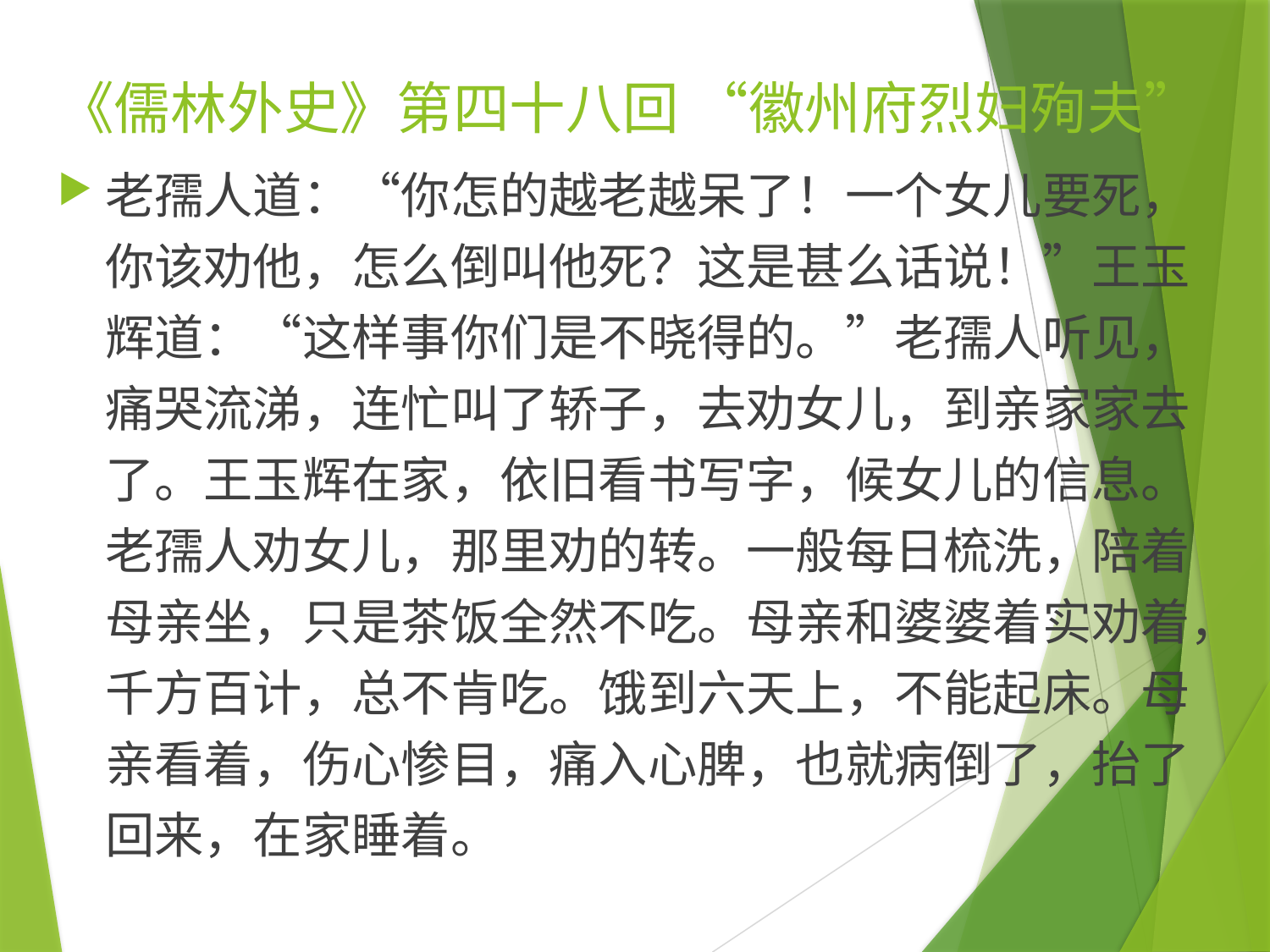

# 《儒林外史》第四十八回 “徽州府烈妇殉夫”
老孺人道：“你怎的越老越呆了！一个女儿要死，你该劝他，怎么倒叫他死？这是甚么话说！”王玉辉道：“这样事你们是不晓得的。”老孺人听见，痛哭流涕，连忙叫了轿子，去劝女儿，到亲家家去了。王玉辉在家，依旧看书写字，候女儿的信息。老孺人劝女儿，那里劝的转。一般每日梳洗，陪着母亲坐，只是茶饭全然不吃。母亲和婆婆着实劝着，千方百计，总不肯吃。饿到六天上，不能起床。母亲看着，伤心惨目，痛入心脾，也就病倒了，抬了回来，在家睡着。